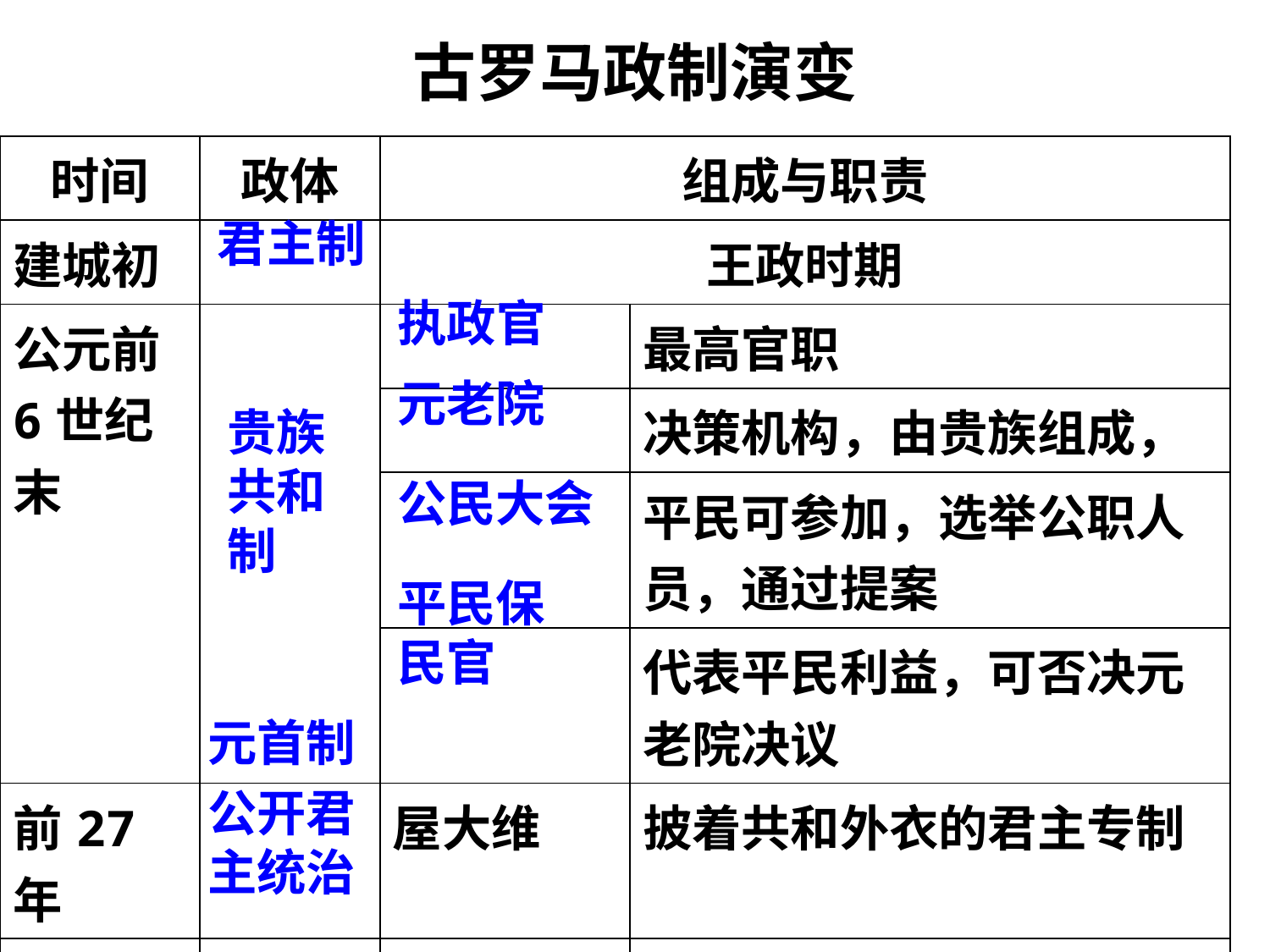

古罗马政制演变
| 时间 | 政体 | 组成与职责 |  |
| --- | --- | --- | --- |
| 建城初 |  | 王政时期 |  |
| 公元前6世纪末 |  |  | 最高官职 |
|  |  |  | 决策机构，由贵族组成， |
|  |  |  | 平民可参加，选举公职人员，通过提案 |
|  |  |  | 代表平民利益，可否决元老院决议 |
| 前27年 |  | 屋大维 | 披着共和外衣的君主专制 |
| 3世纪 |  | 戴克里先 | 彻底抛弃共和外衣 |

君主制
执政官
元老院
贵族共和制
公民大会
平民保民官
元首制
公开君主统治